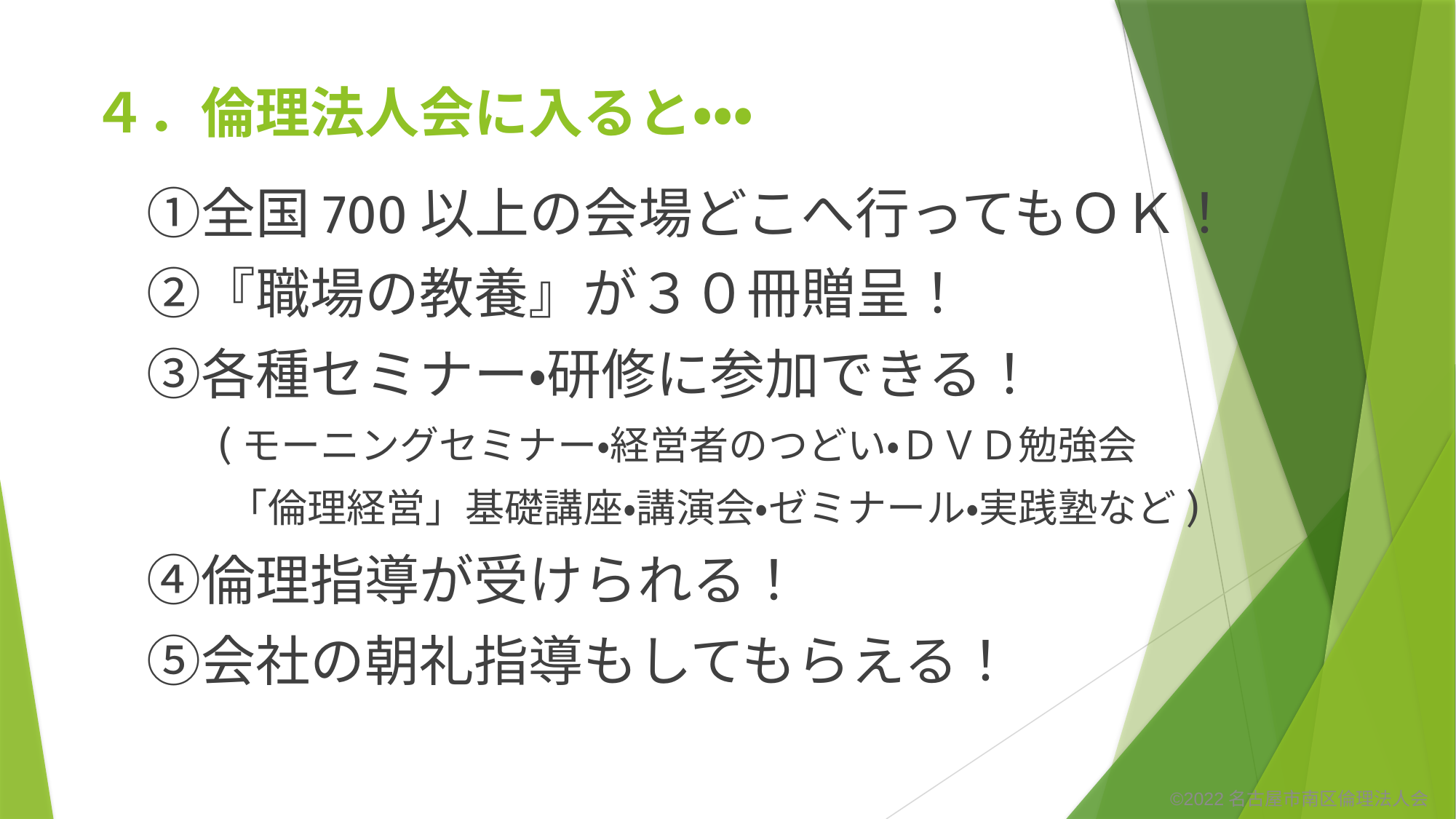

# ４．倫理法人会に入ると・・・
　①全国700以上の会場どこへ行ってもＯＫ！
　②『職場の教養』が３０冊贈呈！
　③各種セミナー・研修に参加できる！
　　　(モーニングセミナー・経営者のつどい・ＤＶＤ勉強会
 　　　「倫理経営」基礎講座・講演会・ゼミナール・実践塾など)
　④倫理指導が受けられる！
　⑤会社の朝礼指導もしてもらえる！
©2022名古屋市南区倫理法人会